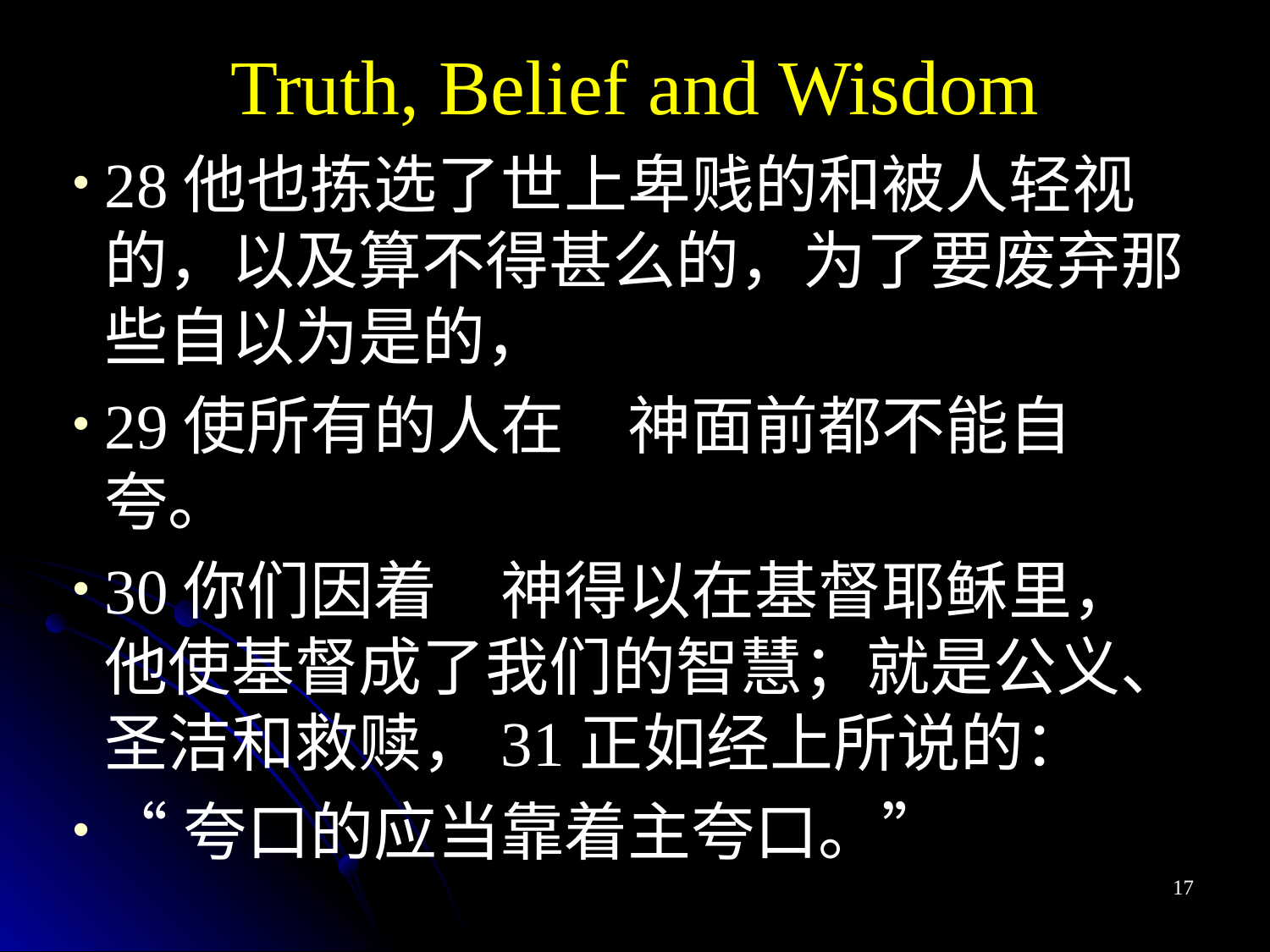

Truth, Belief and Wisdom
28他也拣选了世上卑贱的和被人轻视的，以及算不得甚么的，为了要废弃那些自以为是的，
29使所有的人在　神面前都不能自夸。
30你们因着　神得以在基督耶稣里，他使基督成了我们的智慧；就是公义、圣洁和救赎，31正如经上所说的：
“夸口的应当靠着主夸口。”
17